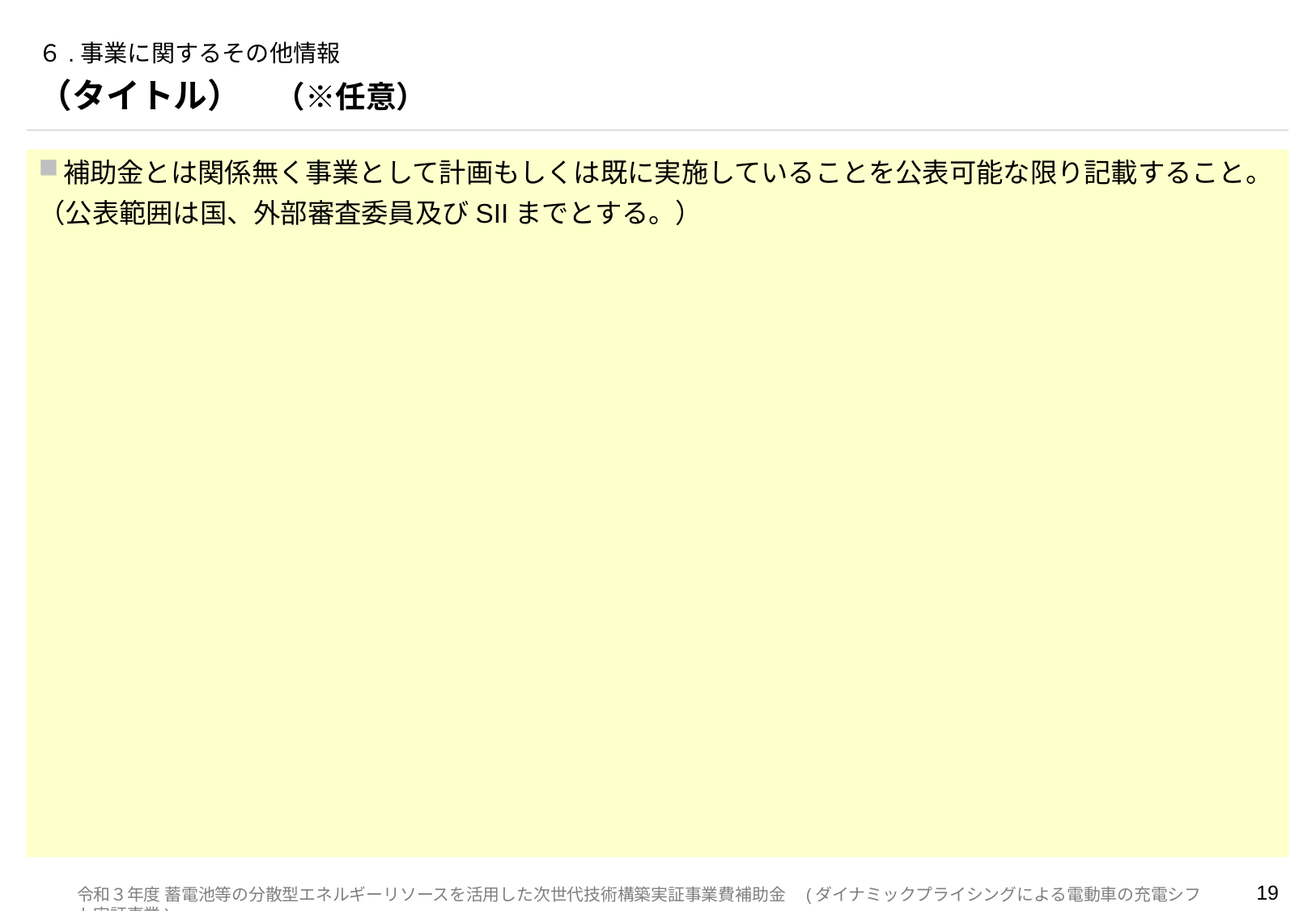

# ６.事業に関するその他情報
（タイトル）　（※任意）
補助金とは関係無く事業として計画もしくは既に実施していることを公表可能な限り記載すること。
（公表範囲は国、外部審査委員及びSIIまでとする。）